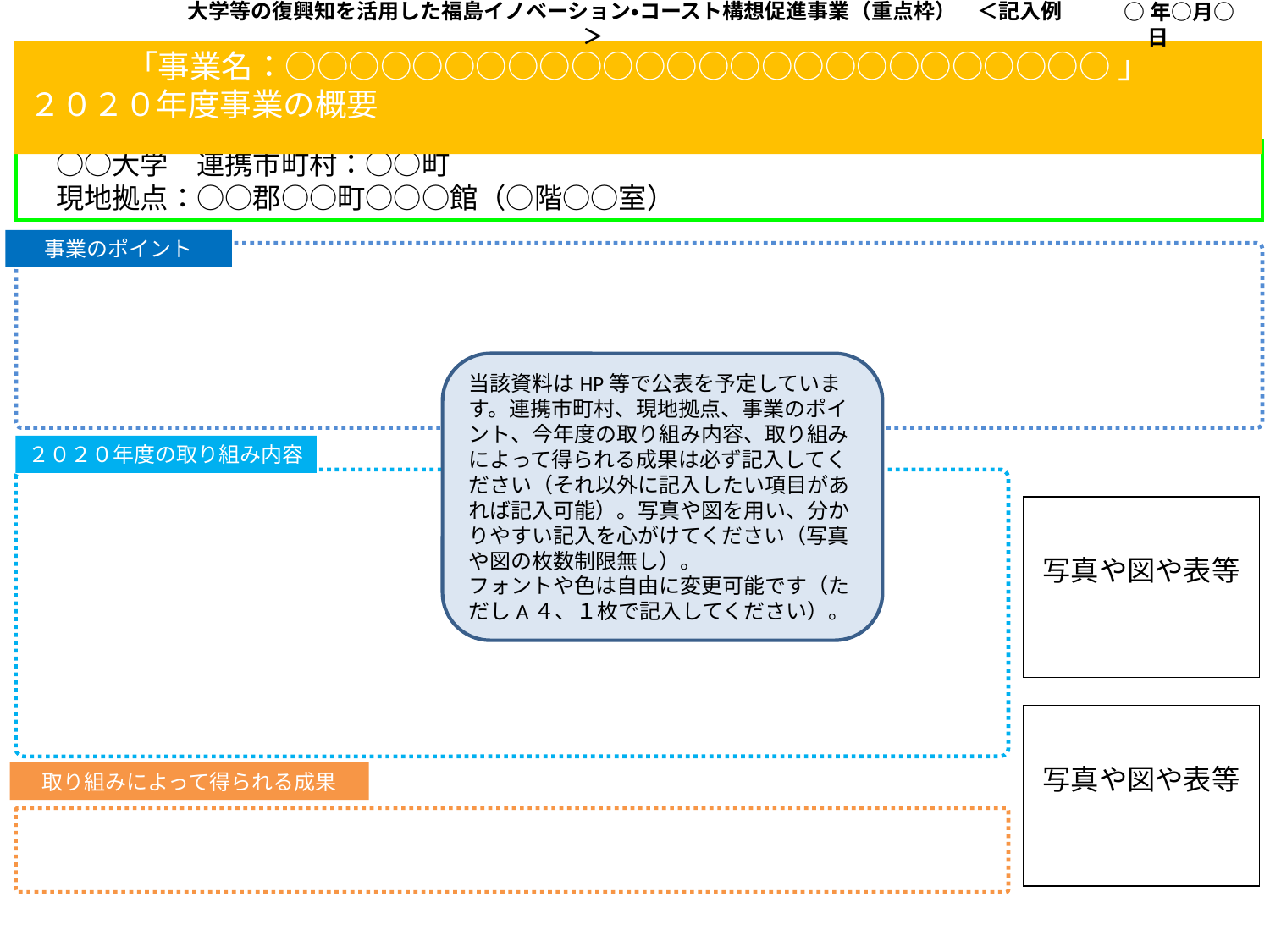

大学等の復興知を活用した福島イノベーション・コースト構想促進事業（重点枠）　＜記入例＞
○年○月○日
｢事業名：○○○○○○○○○○○○○○○○○○○○○○○○○○ ｣
２０２０年度事業の概要
　○○大学　連携市町村：○○町
　現地拠点：○○郡○○町○○○館（○階○○室）
事業のポイント

当該資料はHP等で公表を予定しています。連携市町村、現地拠点、事業のポイント、今年度の取り組み内容、取り組みによって得られる成果は必ず記入してください（それ以外に記入したい項目があれば記入可能）。写真や図を用い、分かりやすい記入を心がけてください（写真や図の枚数制限無し）。
フォントや色は自由に変更可能です（ただしA４、１枚で記入してください）。
２０２０年度の取り組み内容

写真や図や表等

写真や図や表等

取り組みによって得られる成果